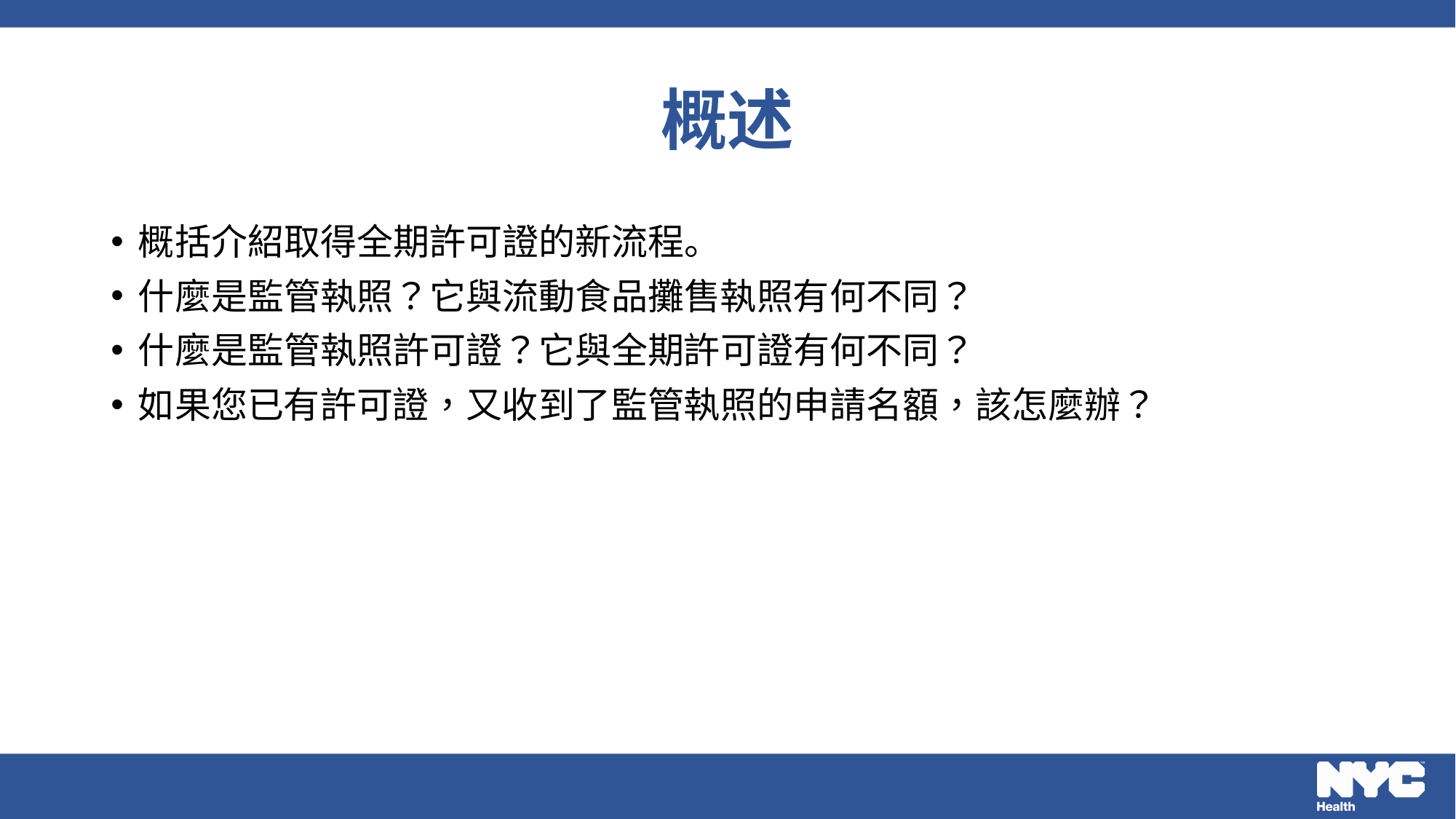

# 概述
概括介紹取得全期許可證的新流程。
什麼是監管執照？它與流動食品攤售執照有何不同？
什麼是監管執照許可證？它與全期許可證有何不同？
如果您已有許可證，又收到了監管執照的申請名額，該怎麼辦？